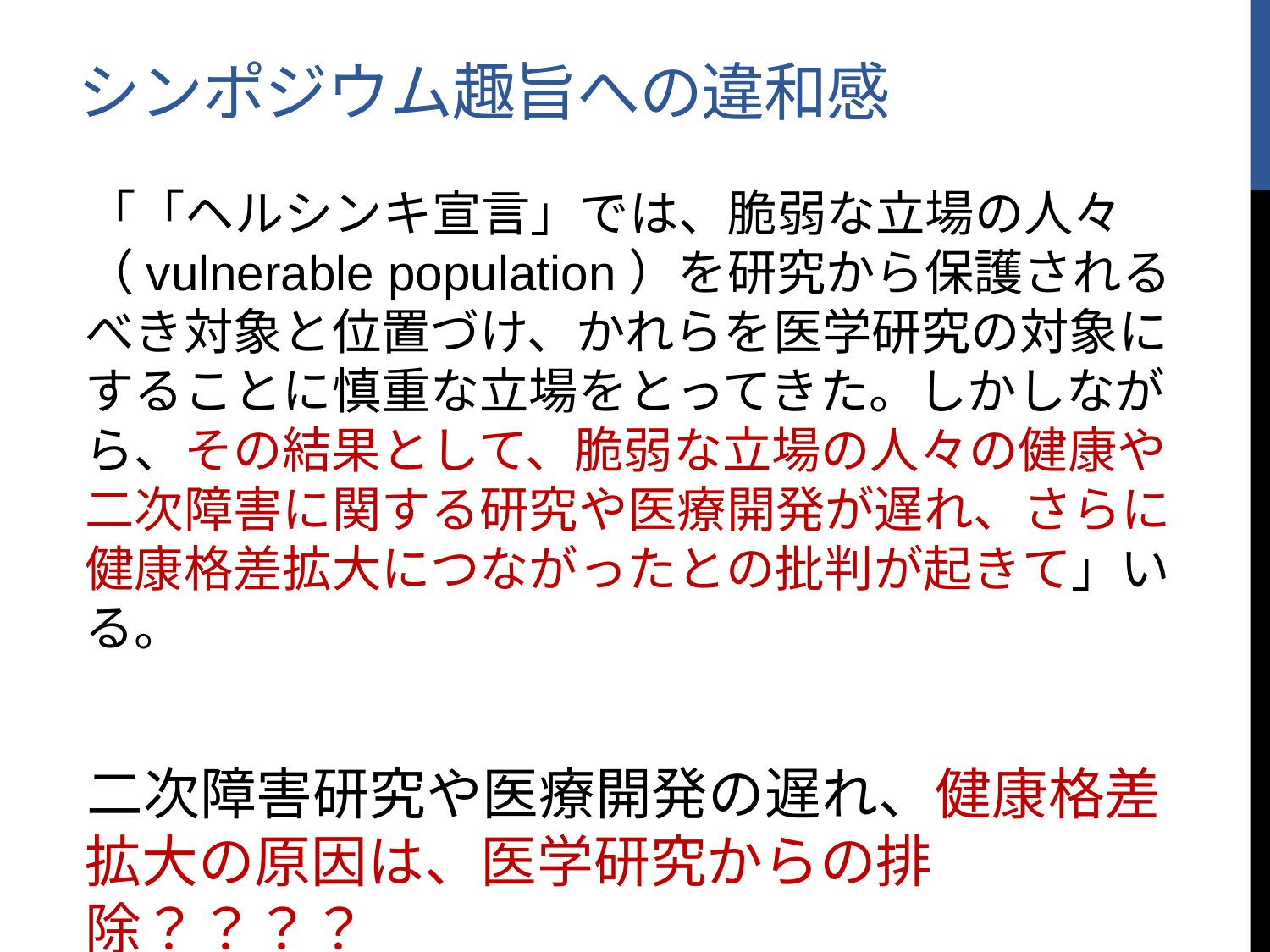

# シンポジウム趣旨への違和感
　「「ヘルシンキ宣言」では、脆弱な立場の人々（vulnerable population）を研究から保護されるべき対象と位置づけ、かれらを医学研究の対象にすることに慎重な立場をとってきた。しかしながら、その結果として、脆弱な立場の人々の健康や二次障害に関する研究や医療開発が遅れ、さらに健康格差拡大につながったとの批判が起きて」いる。

　二次障害研究や医療開発の遅れ、健康格差拡大の原因は、医学研究からの排除？？？？